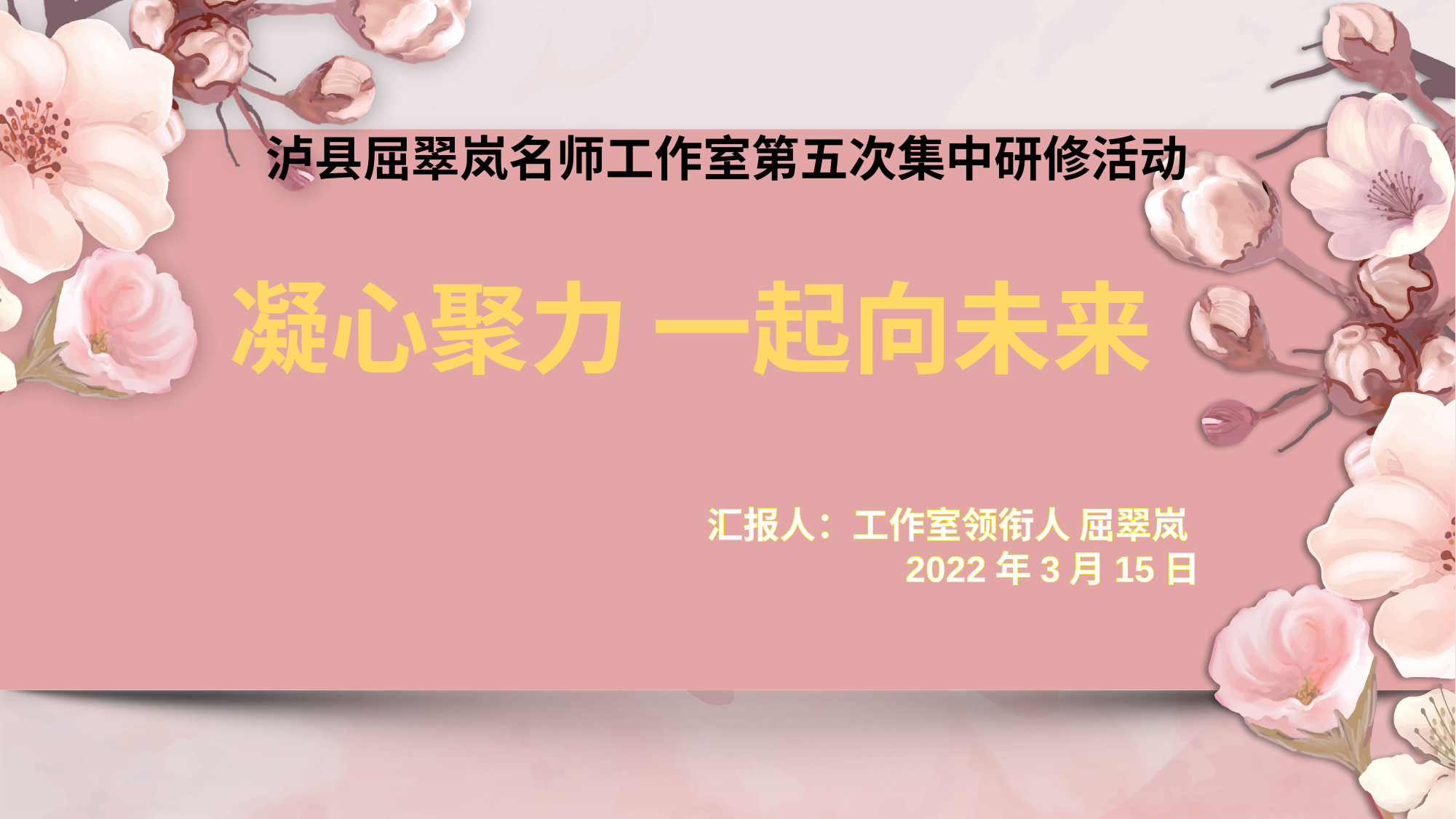

泸县屈翠岚名师工作室第五次集中研修活动
凝心聚力 一起向未来
汇报人：工作室领衔人 屈翠岚
2022年3月15日